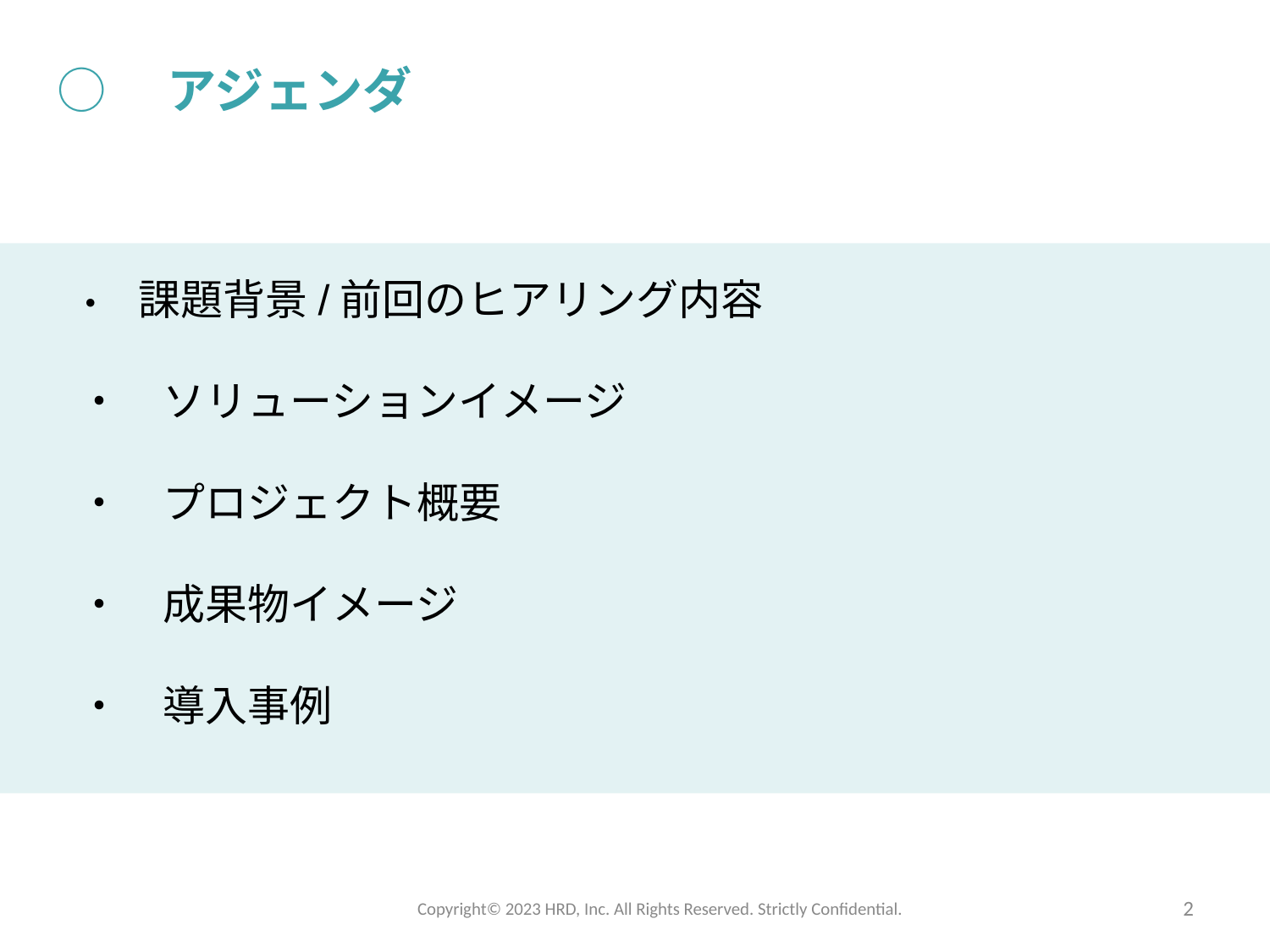

○　アジェンダ

　 ・　課題背景/前回のヒアリング内容

　・　ソリューションイメージ

　・　プロジェクト概要

　・　成果物イメージ

　・　導入事例

Copyright©️ 2023 HRD, Inc. All Rights Reserved. Strictly Confidential.
2